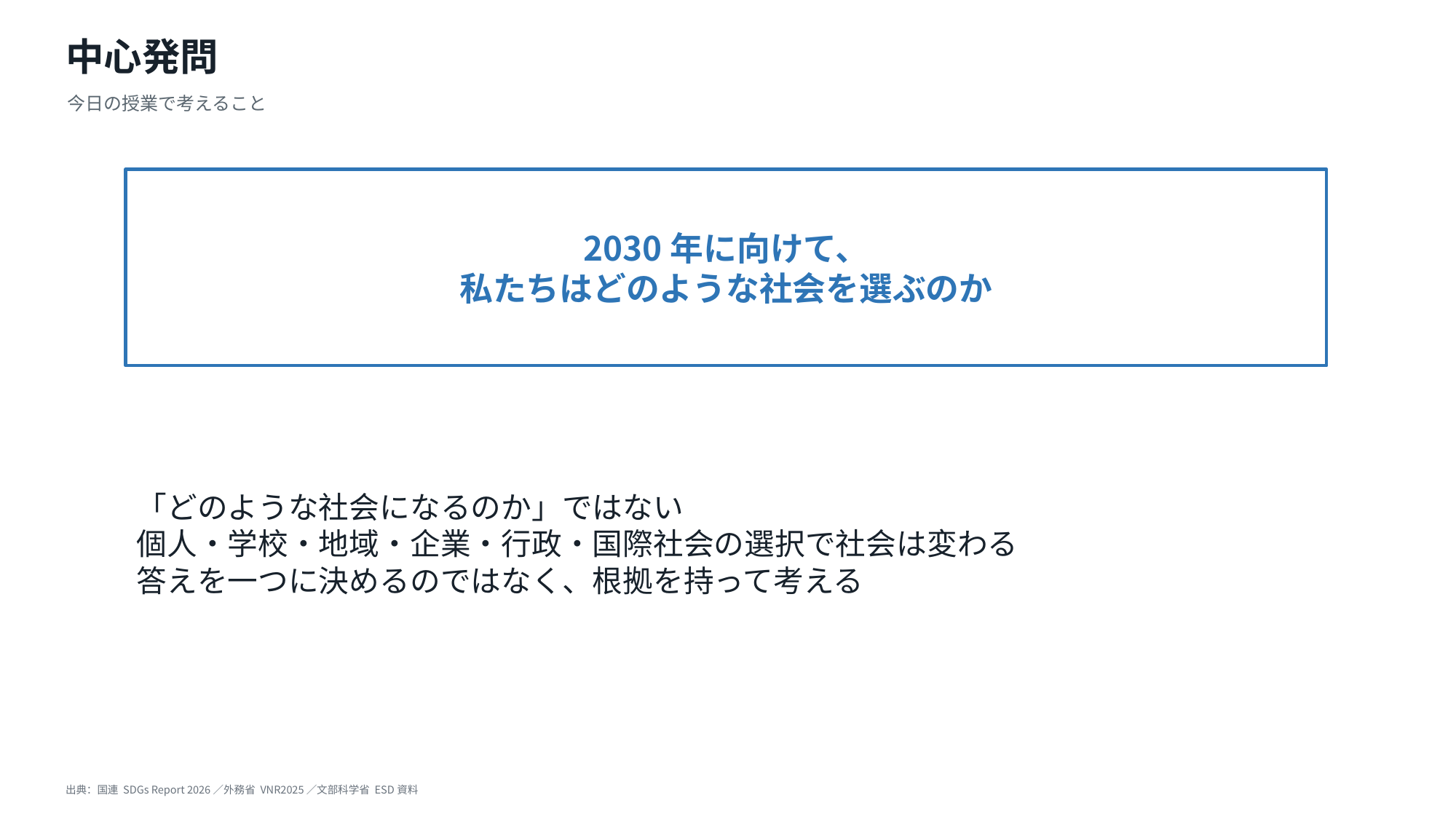

中心発問
今日の授業で考えること

2030年に向けて、
私たちはどのような社会を選ぶのか
「どのような社会になるのか」ではない
個人・学校・地域・企業・行政・国際社会の選択で社会は変わる
答えを一つに決めるのではなく、根拠を持って考える
出典：国連 SDGs Report 2026／外務省 VNR2025／文部科学省 ESD資料